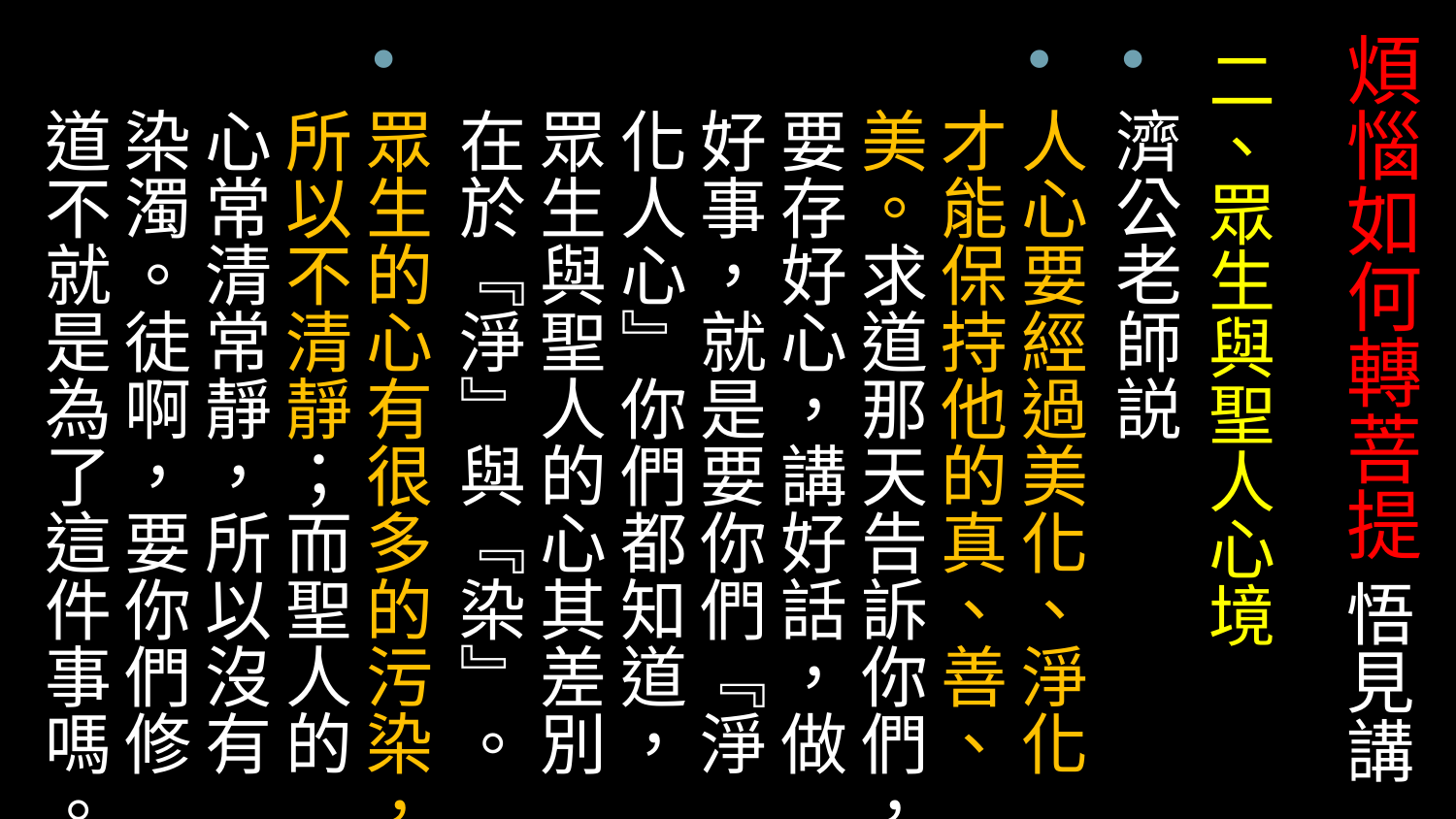

# 煩惱如何轉菩提 悟見講
二、眾生與聖人心境
濟公老師説
人心要經過美化、淨化才能保持他的真、善、美。求道那天告訴你們，要存好心，講好話，做好事，就是要你們『淨化人心』你們都知道，眾生與聖人的心其差別在於『淨』與『染』。
眾生的心有很多的污染，所以不清靜；而聖人的心常清常靜，所以沒有染濁。徒啊，要你們修道不就是為了這件事嗎。